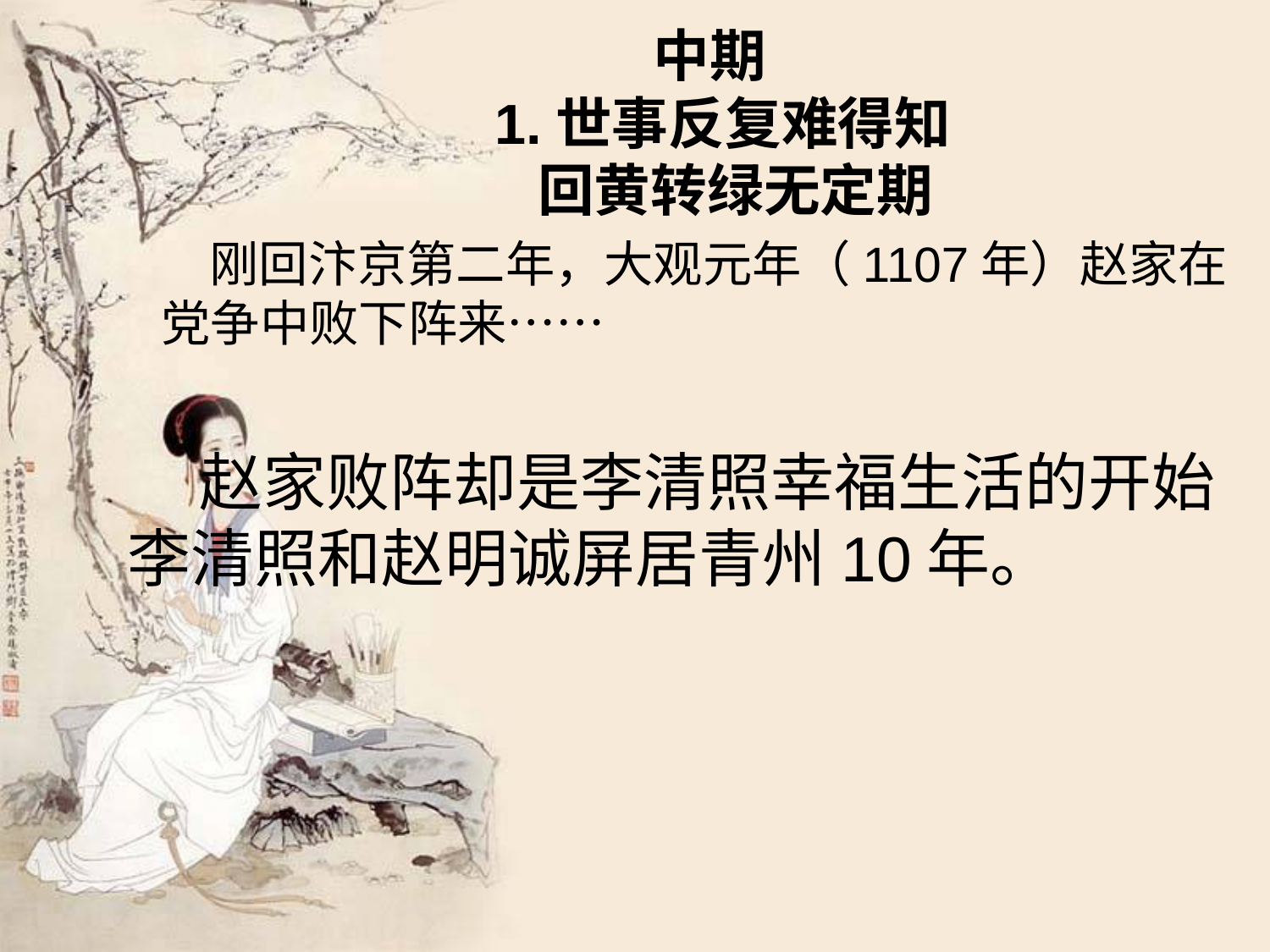

# 中期 1.世事反复难得知 回黄转绿无定期
    刚回汴京第二年，大观元年（1107年）赵家在党争中败下阵来……
    赵家败阵却是李清照幸福生活的开始
李清照和赵明诚屏居青州10年。